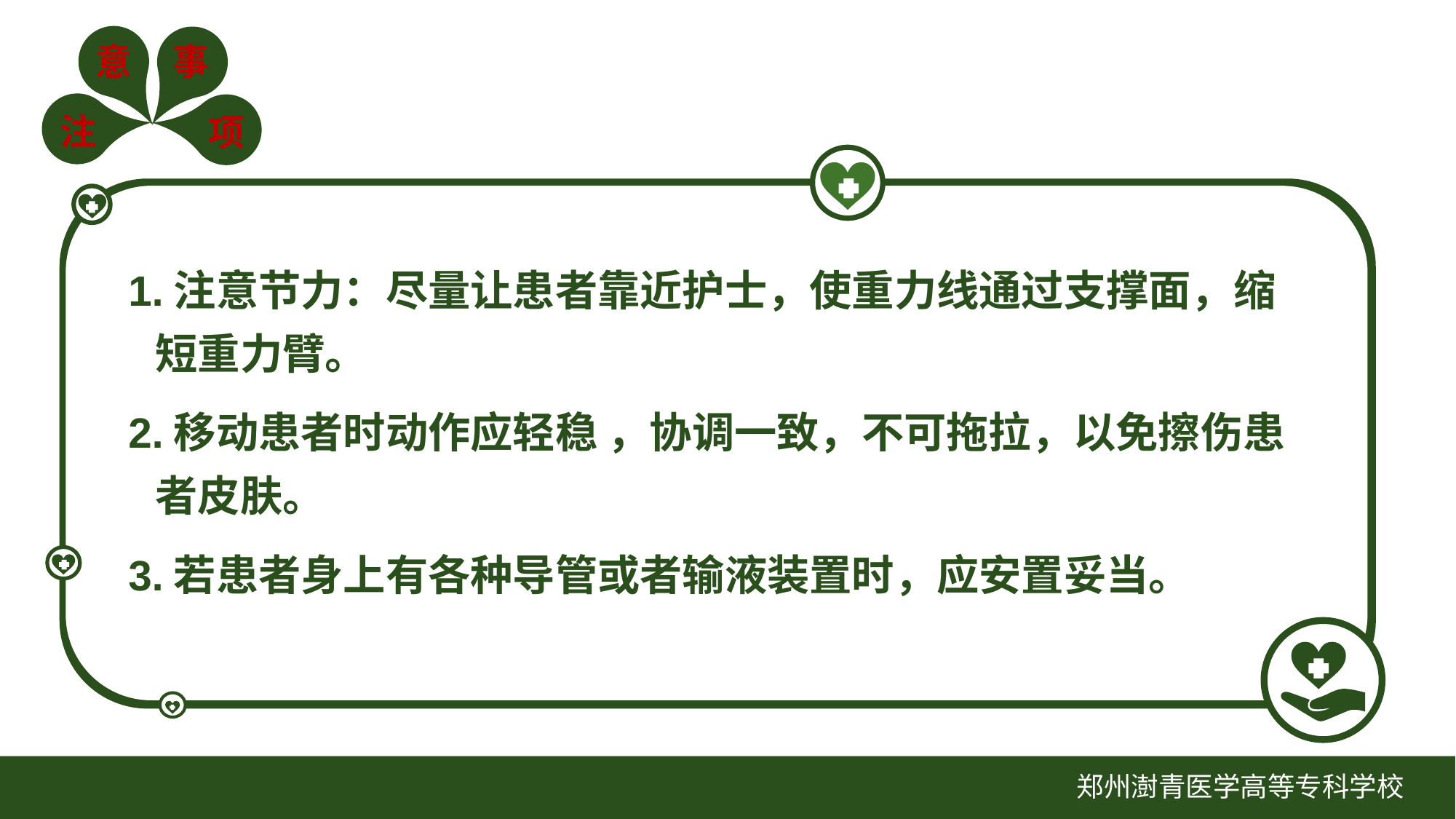

1.注意节力：尽量让患者靠近护士，使重力线通过支撑面，缩短重力臂。
2.移动患者时动作应轻稳 ，协调一致，不可拖拉，以免擦伤患者皮肤。
3.若患者身上有各种导管或者输液装置时，应安置妥当。
郑州澍青医学高等专科学校